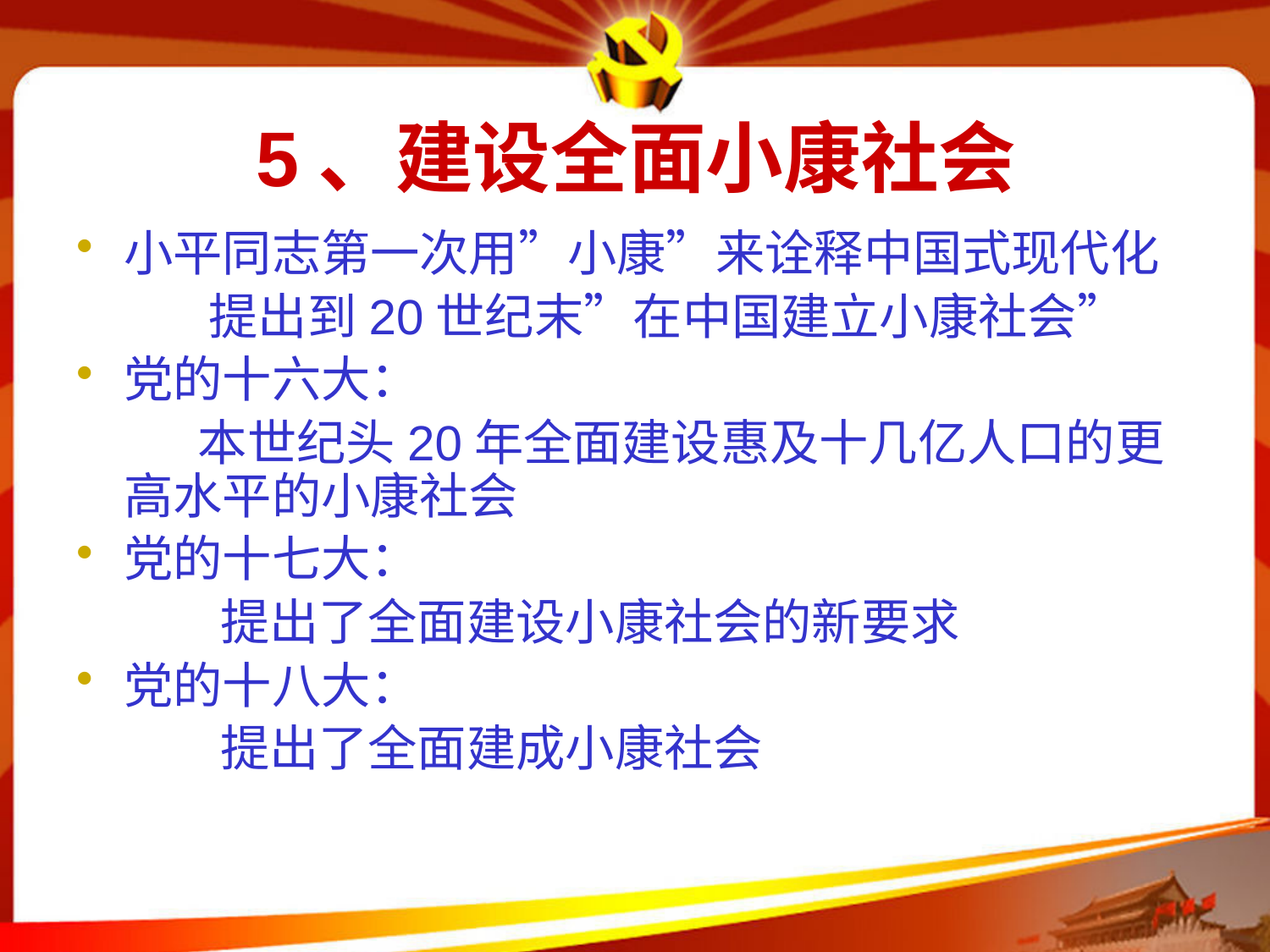

# 5、建设全面小康社会
小平同志第一次用”小康”来诠释中国式现代化
           提出到20世纪末”在中国建立小康社会”
党的十六大：
          本世纪头20年全面建设惠及十几亿人口的更高水平的小康社会
党的十七大：
            提出了全面建设小康社会的新要求
党的十八大：
            提出了全面建成小康社会